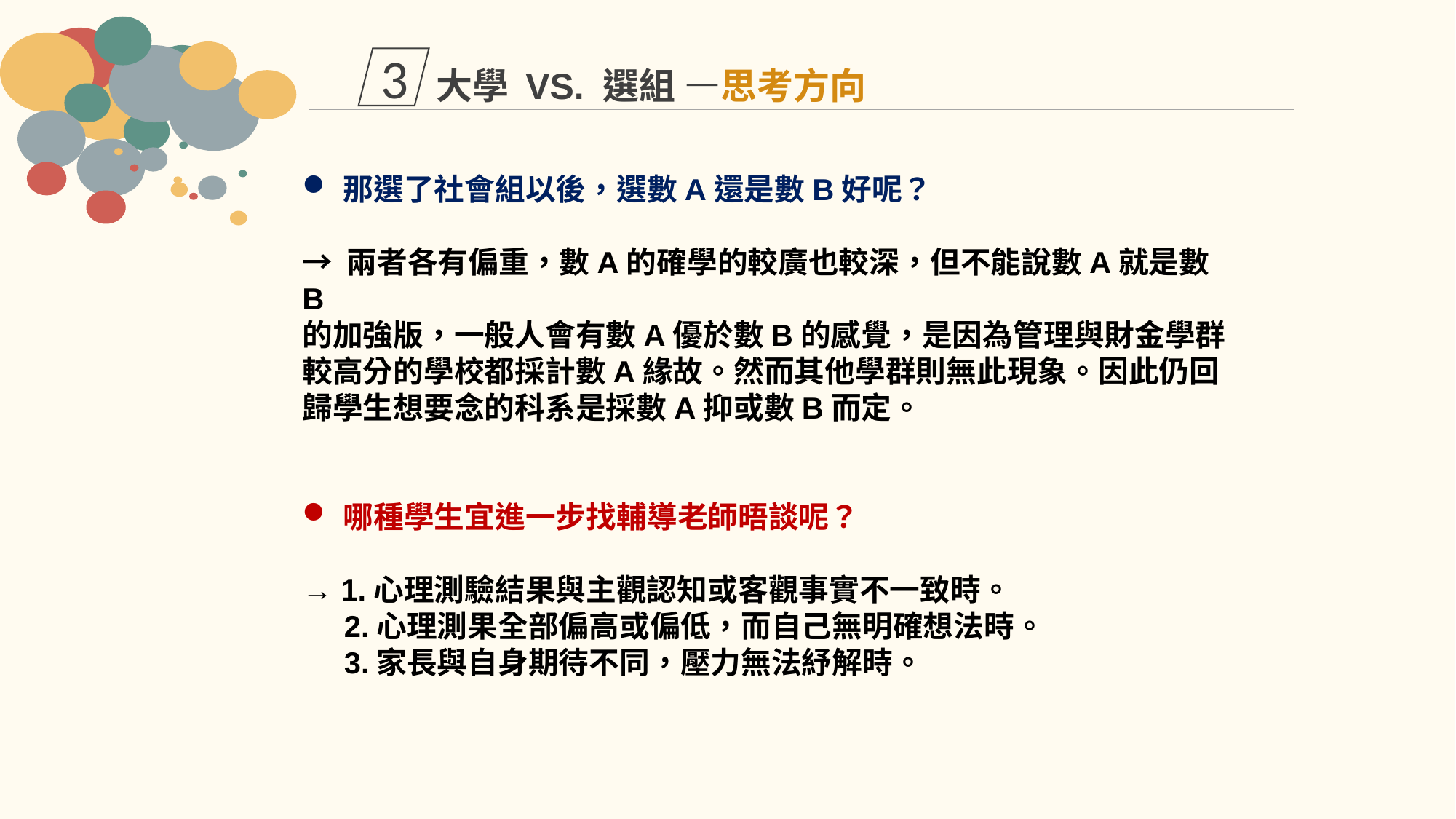

3
大學 VS. 選組 —思考方向
那選了社會組以後，選數A還是數B好呢？

→ 兩者各有偏重，數A的確學的較廣也較深，但不能說數A就是數B
的加強版，一般人會有數A優於數B的感覺，是因為管理與財金學群較高分的學校都採計數A緣故。然而其他學群則無此現象。因此仍回歸學生想要念的科系是採數A抑或數B而定。

哪種學生宜進一步找輔導老師晤談呢？

→ 1.心理測驗結果與主觀認知或客觀事實不一致時。
     2.心理測果全部偏高或偏低，而自己無明確想法時。
     3.家長與自身期待不同，壓力無法紓解時。